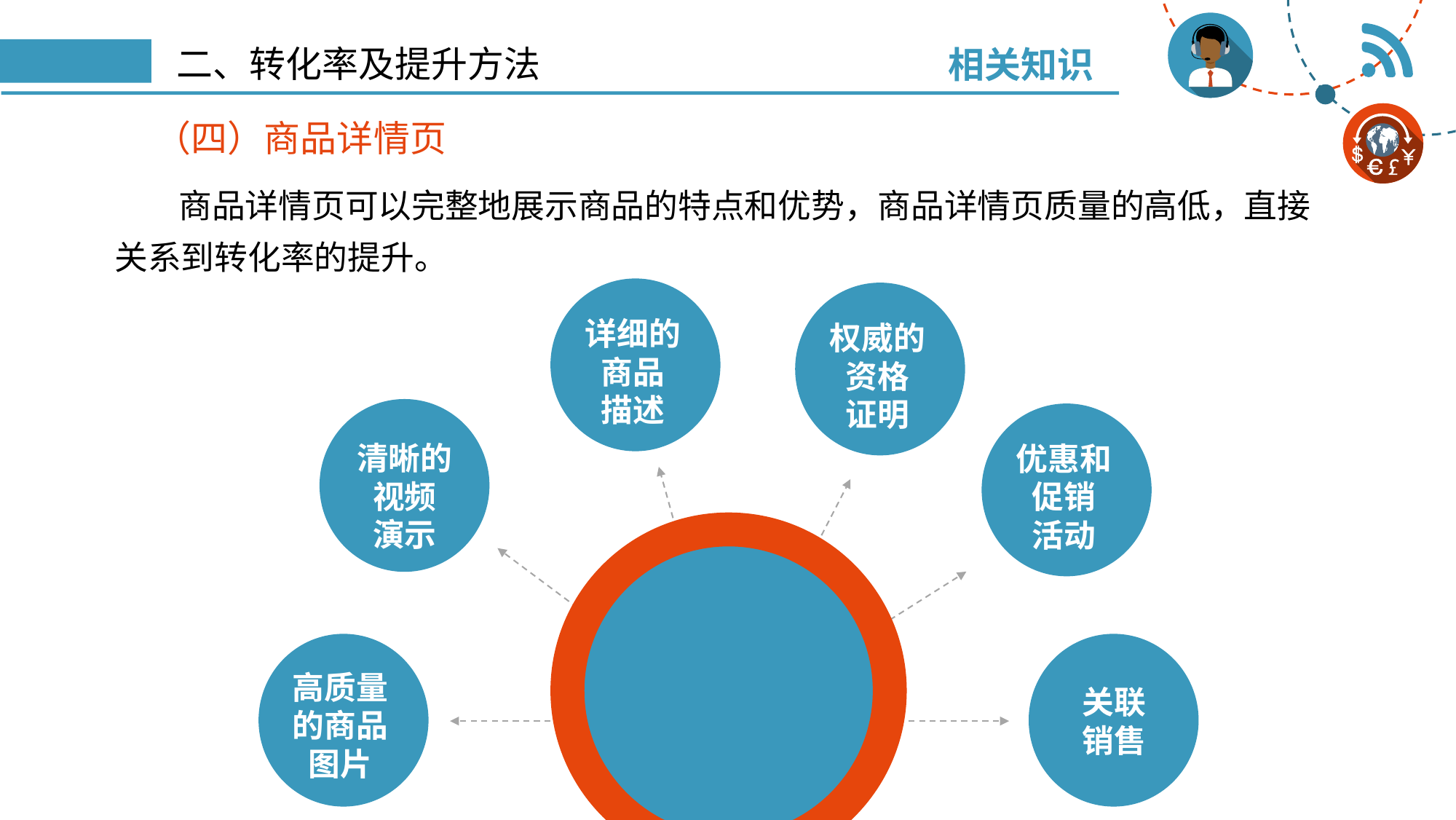

相关知识
# 二、转化率及提升方法
（四）商品详情页
商品详情页可以完整地展示商品的特点和优势，商品详情页质量的高低，直接关系到转化率的提升。

详细的商品
描述
权威的资格
证明

清晰的视频
演示
优惠和促销
活动

高质量的商品图片
关联
销售